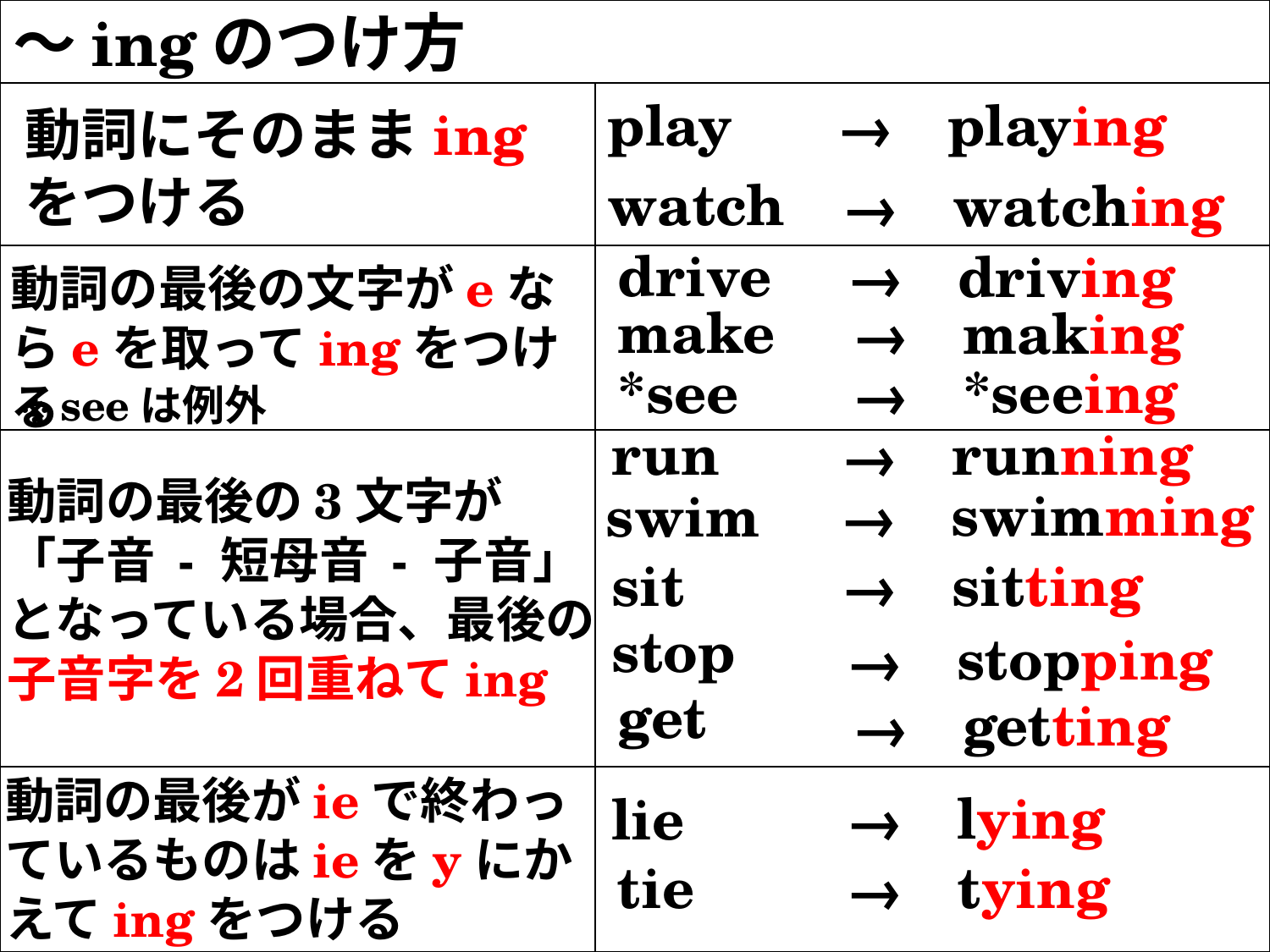

|  |  |
| --- | --- |
|  |  |
|  |  |
|  |  |
|  |  |
～ingのつけ方
play
playing
→
動詞にそのままingをつける
watch
watching
→
drive
→
driving
動詞の最後の文字がeならeを取ってingをつける
make
making
→
*see
*seeing
→
※ seeは例外
run
running
→
動詞の最後の3文字が
「子音 - 短母音 - 子音」となっている場合、最後の子音字を2回重ねてing
swimming
swim
→
sit
sitting
→
stop
stopping
→
get
getting
→
動詞の最後がieで終わっているものはieをyにかえてingをつける
lying
lie
→
tie
tying
→